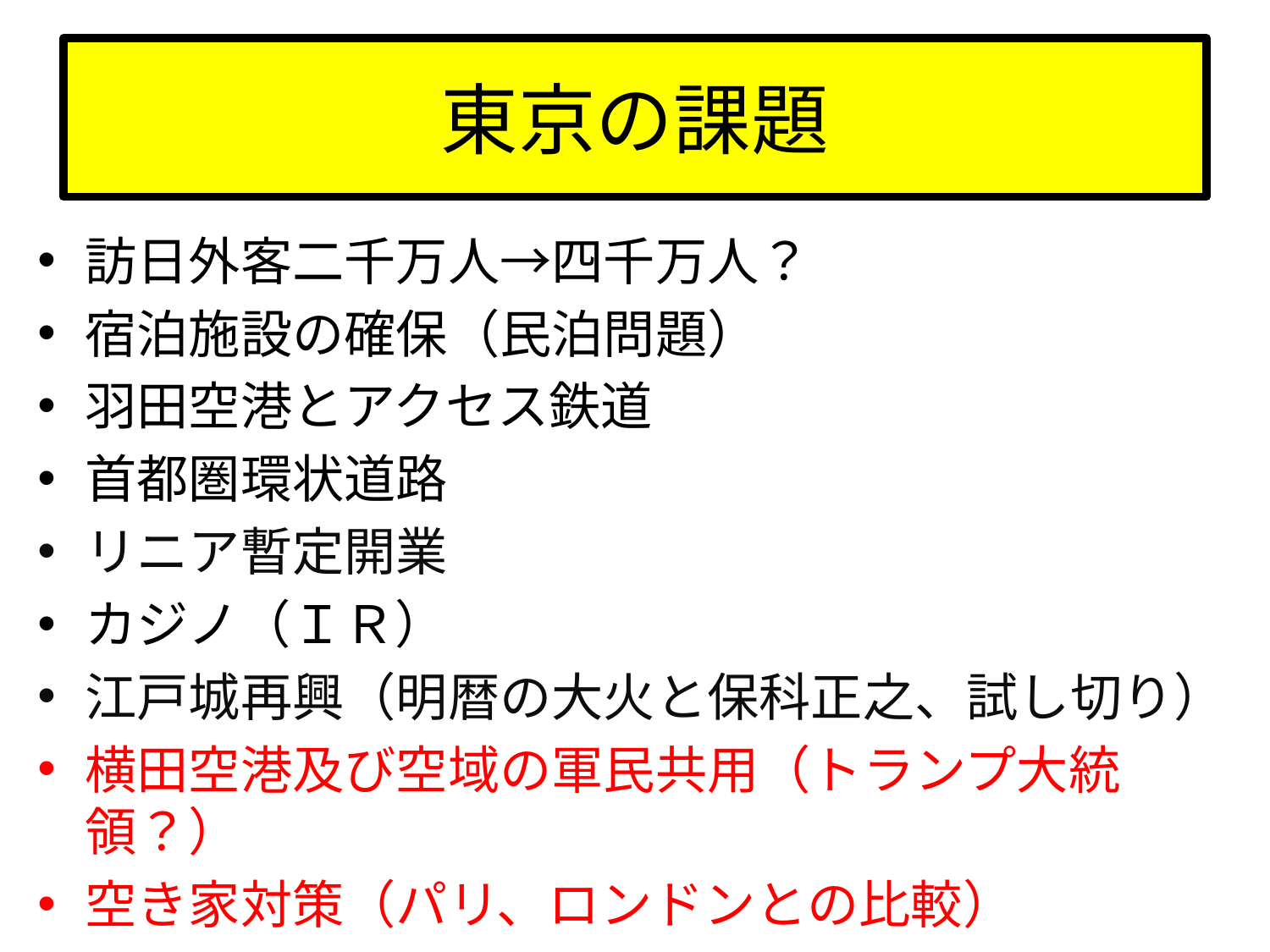

# 東京の課題
訪日外客二千万人→四千万人？
宿泊施設の確保（民泊問題）
羽田空港とアクセス鉄道
首都圏環状道路
リニア暫定開業
カジノ（ＩＲ）
江戸城再興（明暦の大火と保科正之、試し切り）
横田空港及び空域の軍民共用（トランプ大統領？）
空き家対策（パリ、ロンドンとの比較）